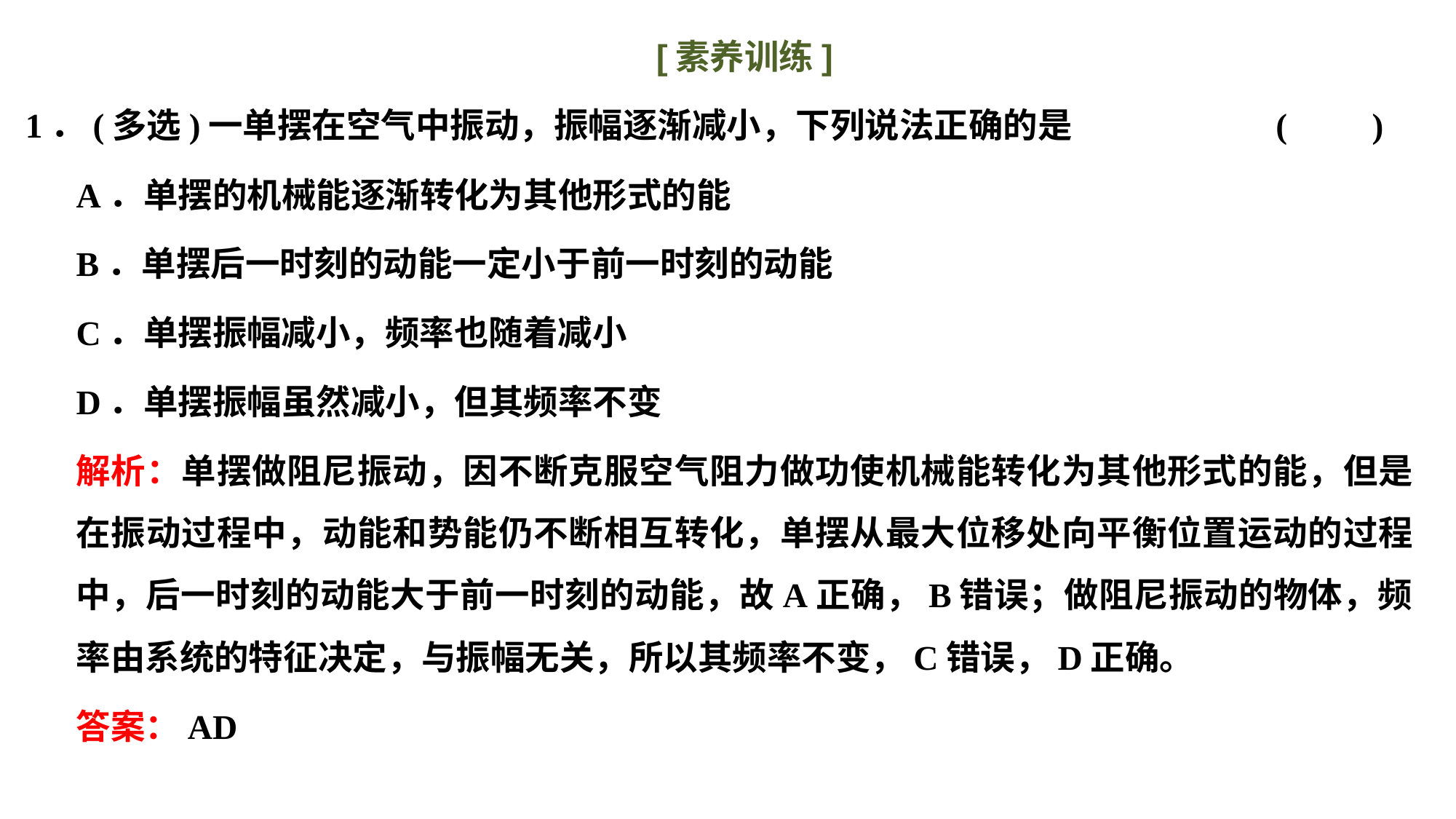

[素养训练]
1．(多选)一单摆在空气中振动，振幅逐渐减小，下列说法正确的是                         (　　)
A．单摆的机械能逐渐转化为其他形式的能
B．单摆后一时刻的动能一定小于前一时刻的动能
C．单摆振幅减小，频率也随着减小
D．单摆振幅虽然减小，但其频率不变
解析：单摆做阻尼振动，因不断克服空气阻力做功使机械能转化为其他形式的能，但是在振动过程中，动能和势能仍不断相互转化，单摆从最大位移处向平衡位置运动的过程中，后一时刻的动能大于前一时刻的动能，故A正确，B错误；做阻尼振动的物体，频率由系统的特征决定，与振幅无关，所以其频率不变，C错误，D正确。
答案：AD